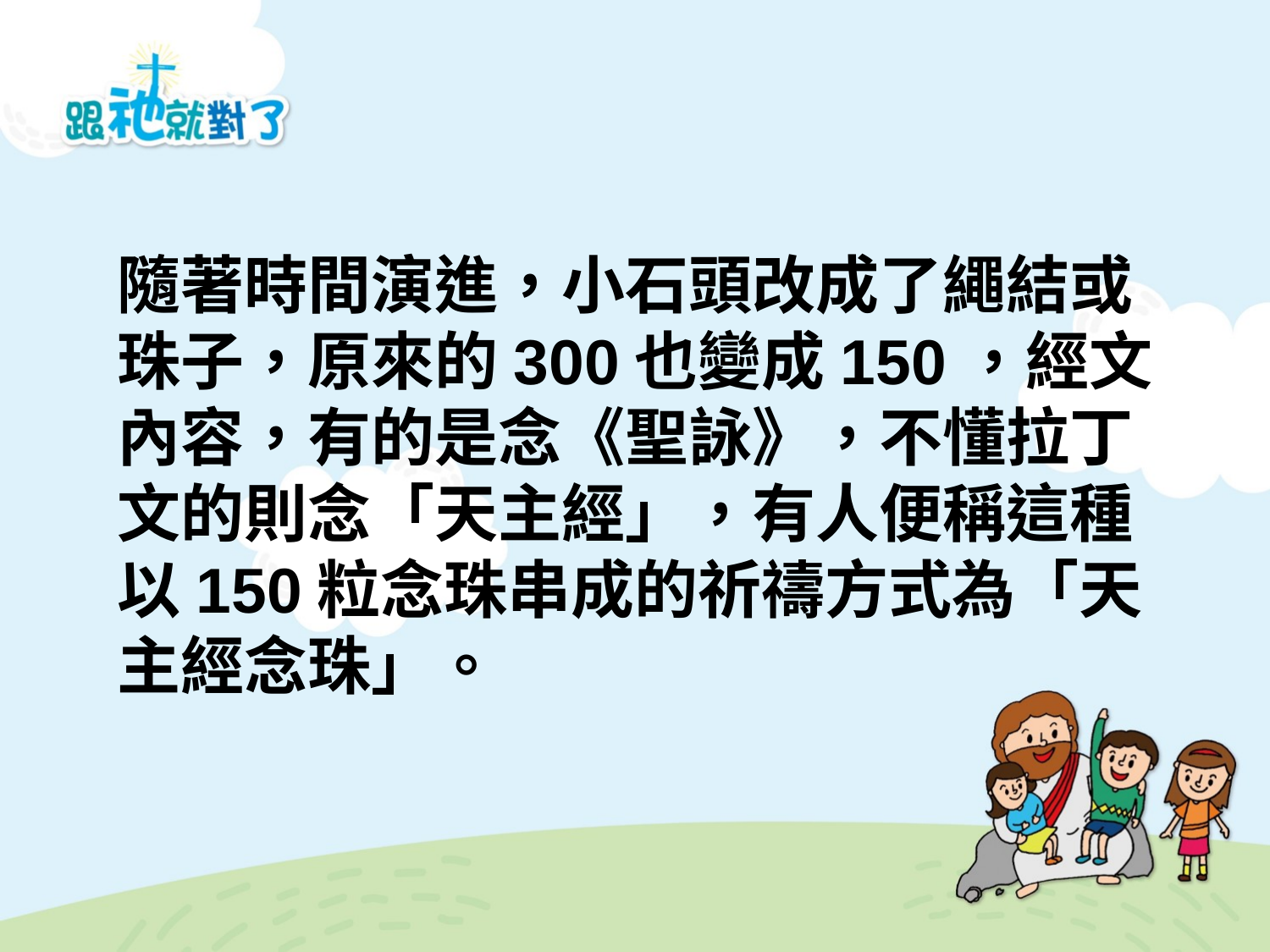

隨著時間演進，小石頭改成了繩結或珠子，原來的300也變成150，經文內容，有的是念《聖詠》，不懂拉丁文的則念「天主經」，有人便稱這種以150粒念珠串成的祈禱方式為「天主經念珠」。